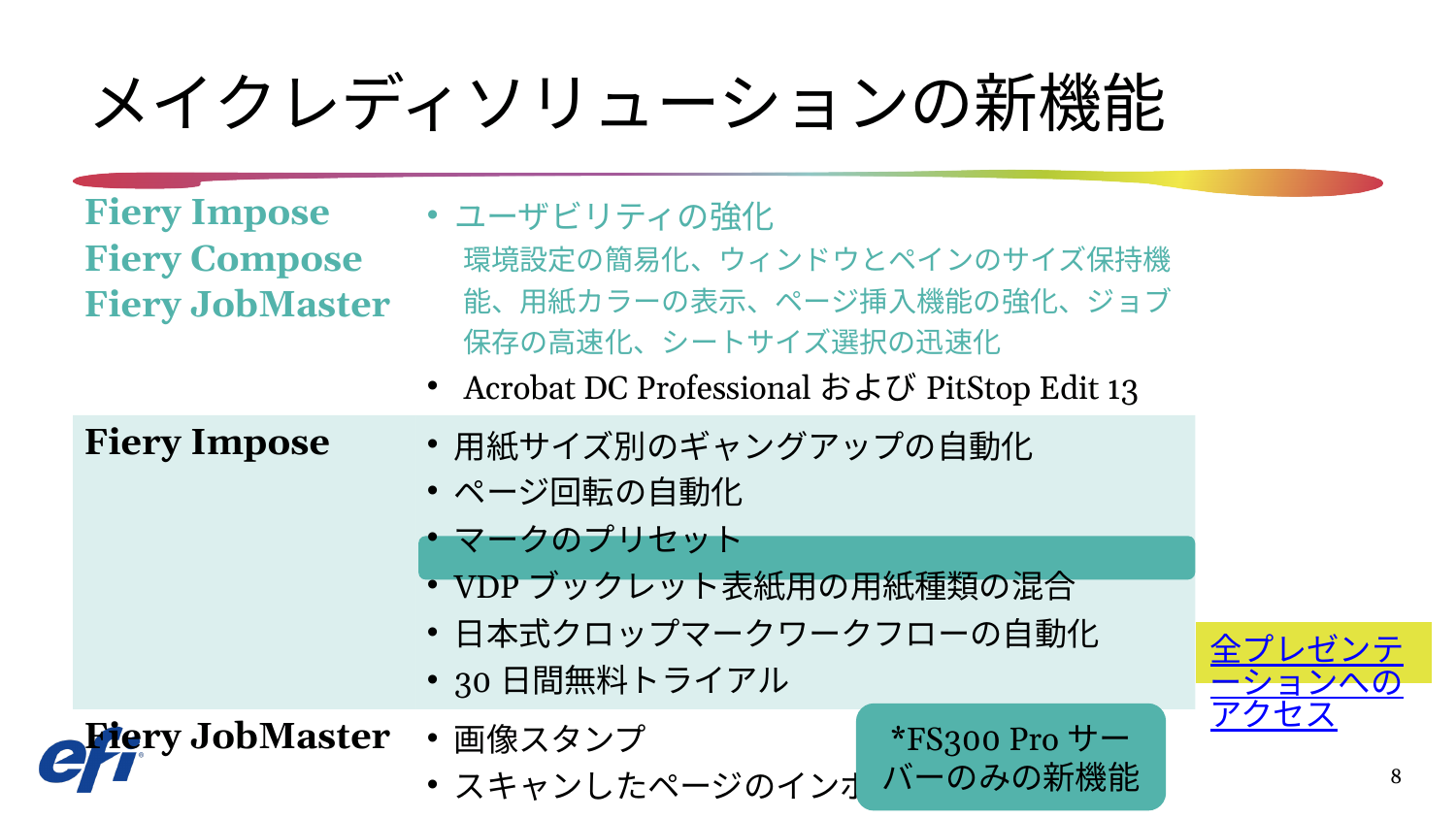

# メイクレディソリューションの新機能
| Fiery Impose Fiery Compose Fiery JobMaster | ユーザビリティの強化 環境設定の簡易化、ウィンドウとペインのサイズ保持機能、用紙カラーの表示、ページ挿入機能の強化、ジョブ保存の高速化、シートサイズ選択の迅速化 Acrobat DC ProfessionalおよびPitStop Edit 13 |
| --- | --- |
| Fiery Impose | 用紙サイズ別のギャングアップの自動化 ページ回転の自動化 マークのプリセット VDPブックレット表紙用の用紙種類の混合 日本式クロップマークワークフローの自動化 30日間無料トライアル |
| Fiery JobMaster | 画像スタンプ スキャンしたページのインポート ページオフセット 30日間無料トライアル |

全プレゼンテーションへのアクセス
*FS300 Proサーバーのみの新機能
8